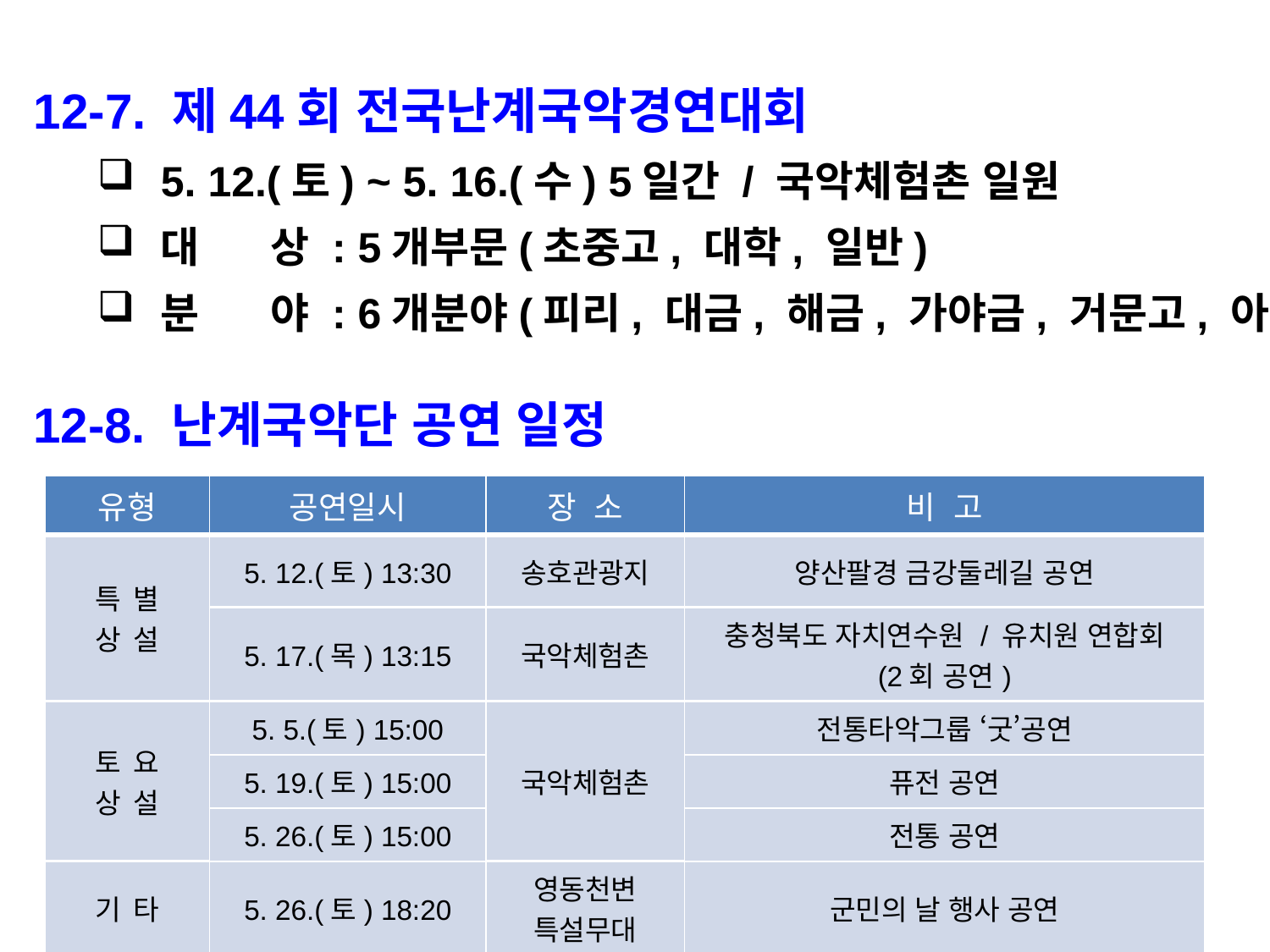

12-7. 제44회 전국난계국악경연대회
5. 12.(토) ~ 5. 16.(수) 5일간 / 국악체험촌 일원
대      상 : 5개부문(초중고, 대학, 일반)
분      야 : 6개분야(피리, 대금, 해금, 가야금, 거문고, 아쟁)

12-8. 난계국악단 공연 일정
| 유형 | 공연일시 | 장 소 | 비 고 |
| --- | --- | --- | --- |
| 특 별 상 설 | 5. 12.(토) 13:30 | 송호관광지 | 양산팔경 금강둘레길 공연 |
|  | 5. 17.(목) 13:15 | 국악체험촌 | 충청북도 자치연수원 / 유치원 연합회 (2회 공연) |
| 토 요 상 설 | 5. 5.(토) 15:00 | 국악체험촌 | 전통타악그룹 ‘굿’공연 |
|  | 5. 19.(토) 15:00 |  | 퓨전 공연 |
|  | 5. 26.(토) 15:00 |  | 전통 공연 |
| 기 타 | 5. 26.(토) 18:20 | 영동천변 특설무대 | 군민의 날 행사 공연 |